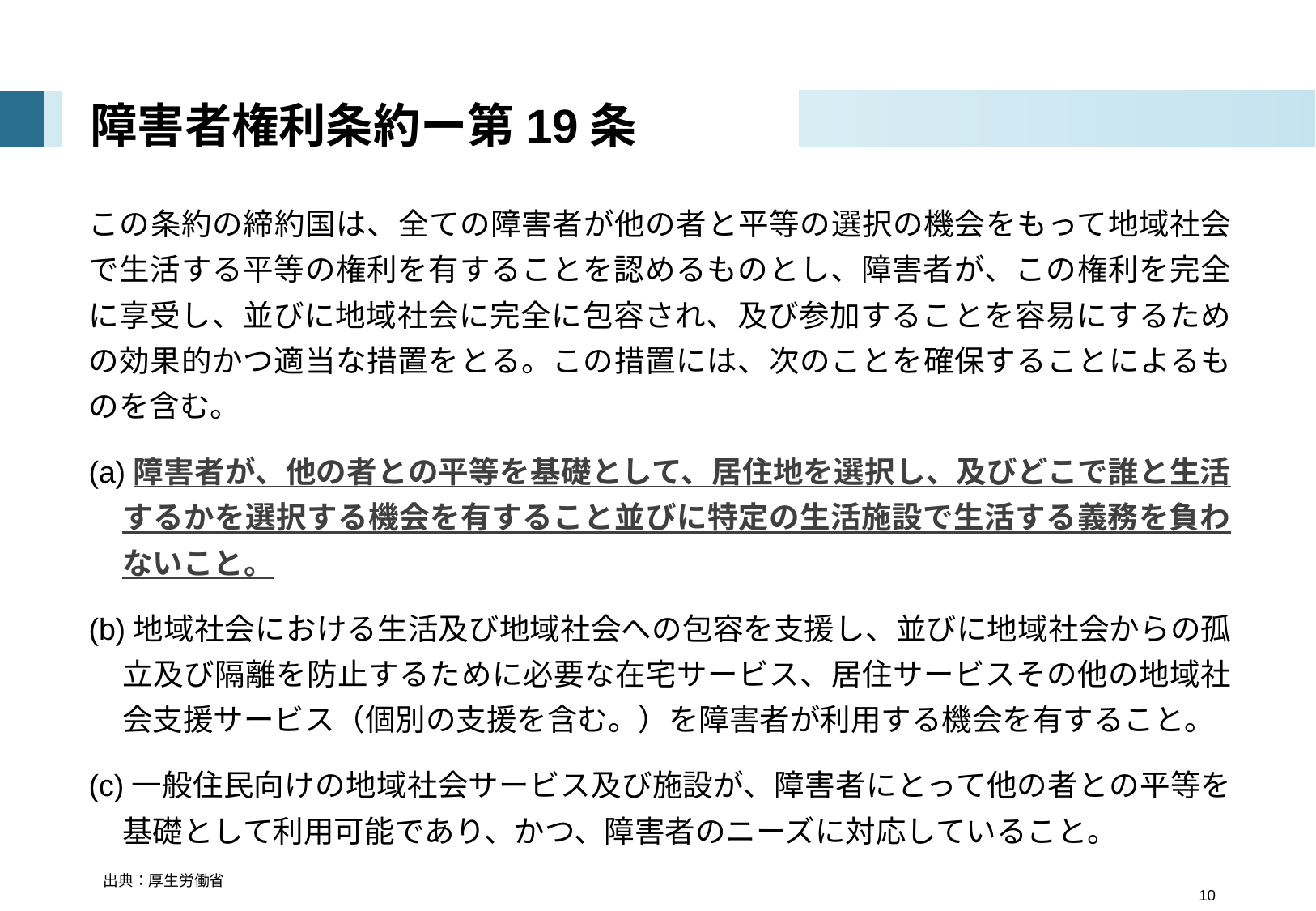

# 障害者権利条約ー第19条
この条約の締約国は、全ての障害者が他の者と平等の選択の機会をもって地域社会で生活する平等の権利を有することを認めるものとし、障害者が、この権利を完全に享受し、並びに地域社会に完全に包容され、及び参加することを容易にするための効果的かつ適当な措置をとる。この措置には、次のことを確保することによるものを含む。
(a)障害者が、他の者との平等を基礎として、居住地を選択し、及びどこで誰と生活するかを選択する機会を有すること並びに特定の生活施設で生活する義務を負わないこと。
(b)地域社会における生活及び地域社会への包容を支援し、並びに地域社会からの孤立及び隔離を防止するために必要な在宅サービス、居住サービスその他の地域社会支援サービス（個別の支援を含む。）を障害者が利用する機会を有すること。
(c)一般住民向けの地域社会サービス及び施設が、障害者にとって他の者との平等を基礎として利用可能であり、かつ、障害者のニーズに対応していること。
出典：厚生労働省
　　　　　　　　　　　　　　　　 10